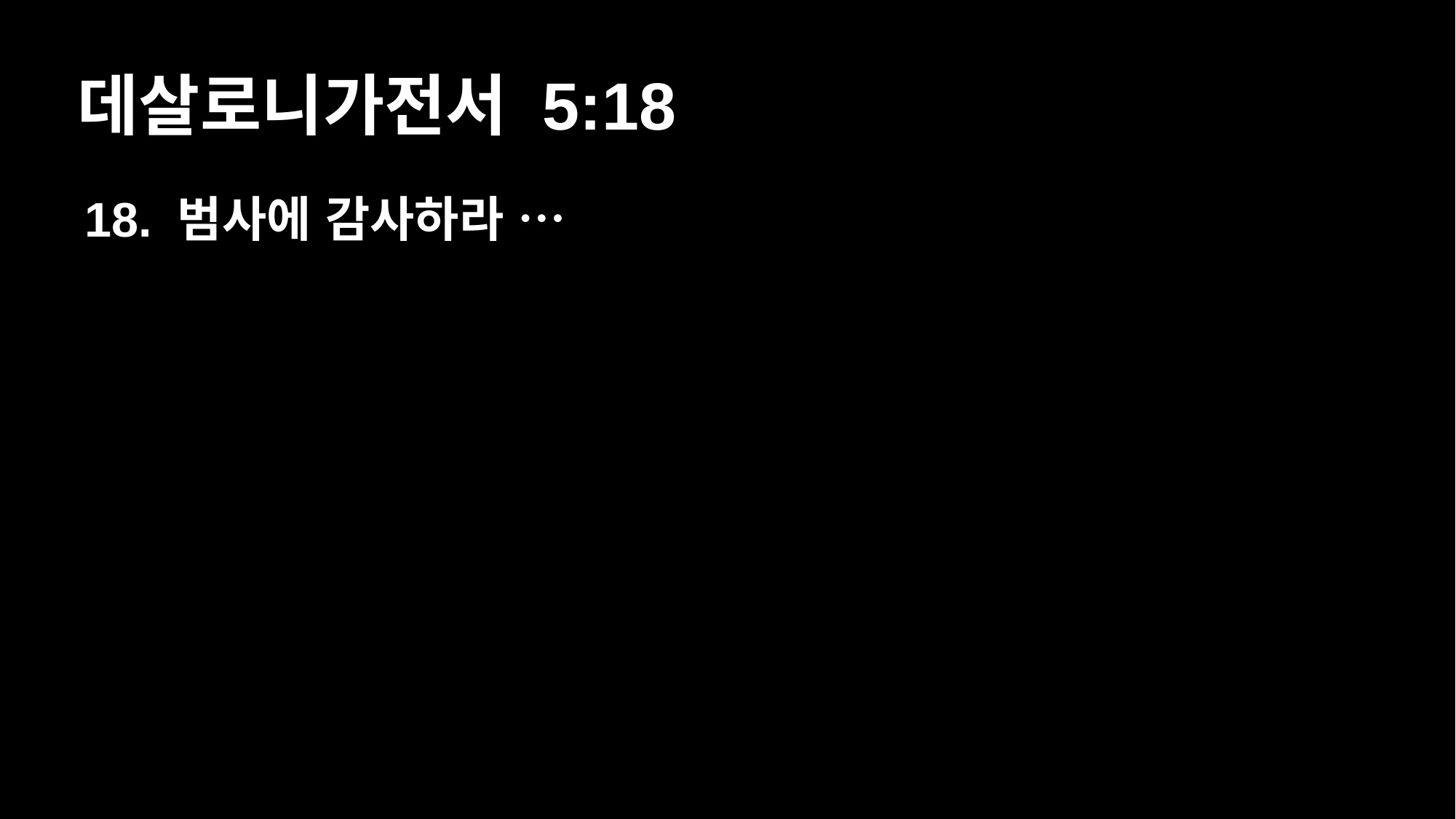

# 데살로니가전서 5:18
18. 범사에 감사하라 …